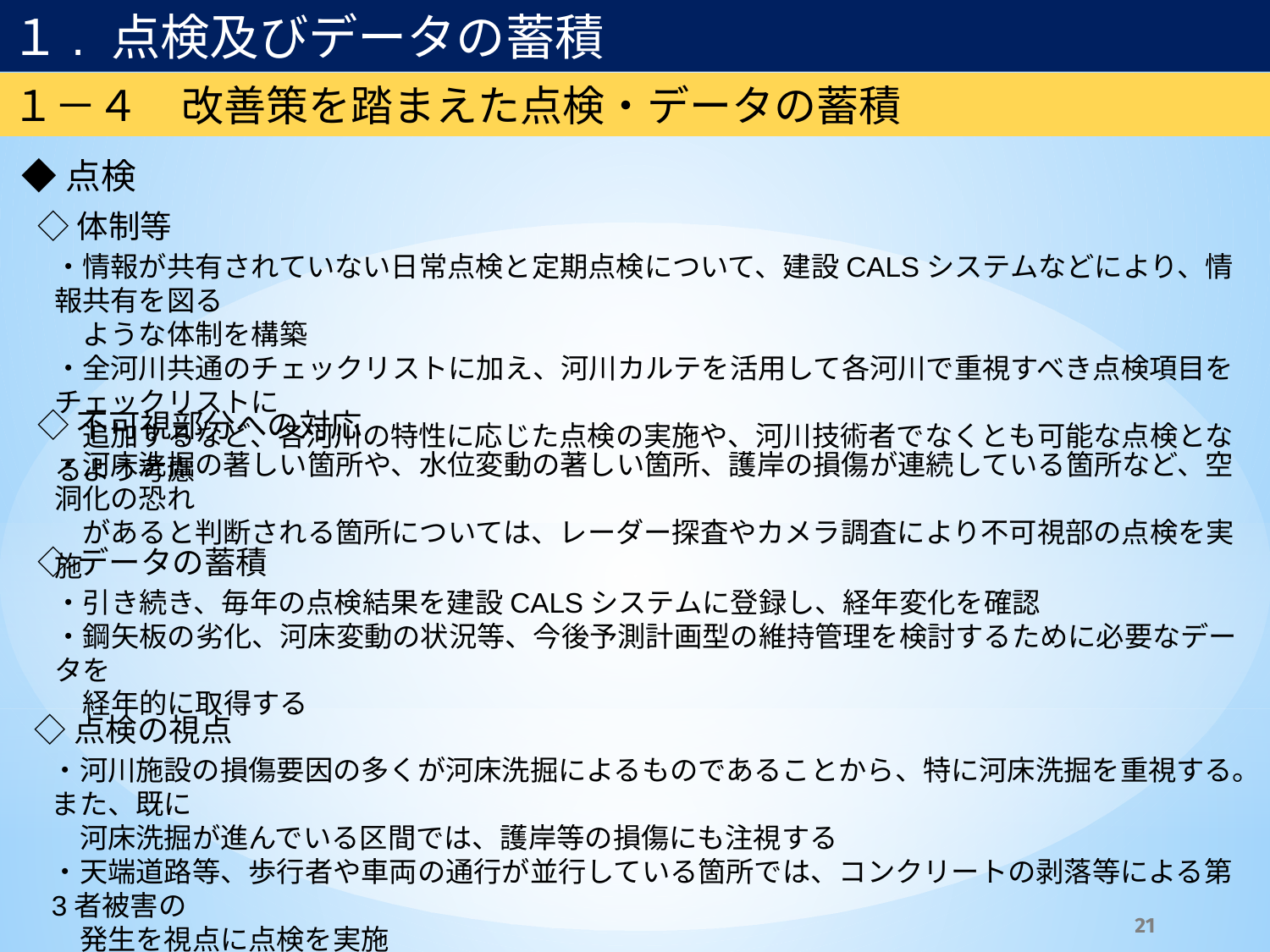

１. 点検及びデータの蓄積
≪修正箇所≫
ページ追加
１－４　改善策を踏まえた点検・データの蓄積
◆点検
◇体制等
・情報が共有されていない日常点検と定期点検について、建設CALSシステムなどにより、情報共有を図る
　ような体制を構築
・全河川共通のチェックリストに加え、河川カルテを活用して各河川で重視すべき点検項目をチェックリストに
　追加するなど、各河川の特性に応じた点検の実施や、河川技術者でなくとも可能な点検となるよう考慮
◇不可視部分への対応
・河床洗掘の著しい箇所や、水位変動の著しい箇所、護岸の損傷が連続している箇所など、空洞化の恐れ
　があると判断される箇所については、レーダー探査やカメラ調査により不可視部の点検を実施
◇データの蓄積
・引き続き、毎年の点検結果を建設CALSシステムに登録し、経年変化を確認
・鋼矢板の劣化、河床変動の状況等、今後予測計画型の維持管理を検討するために必要なデータを
　経年的に取得する
◇点検の視点
・河川施設の損傷要因の多くが河床洗掘によるものであることから、特に河床洗掘を重視する。また、既に
　河床洗掘が進んでいる区間では、護岸等の損傷にも注視する
・天端道路等、歩行者や車両の通行が並行している箇所では、コンクリートの剥落等による第3者被害の
　発生を視点に点検を実施
21